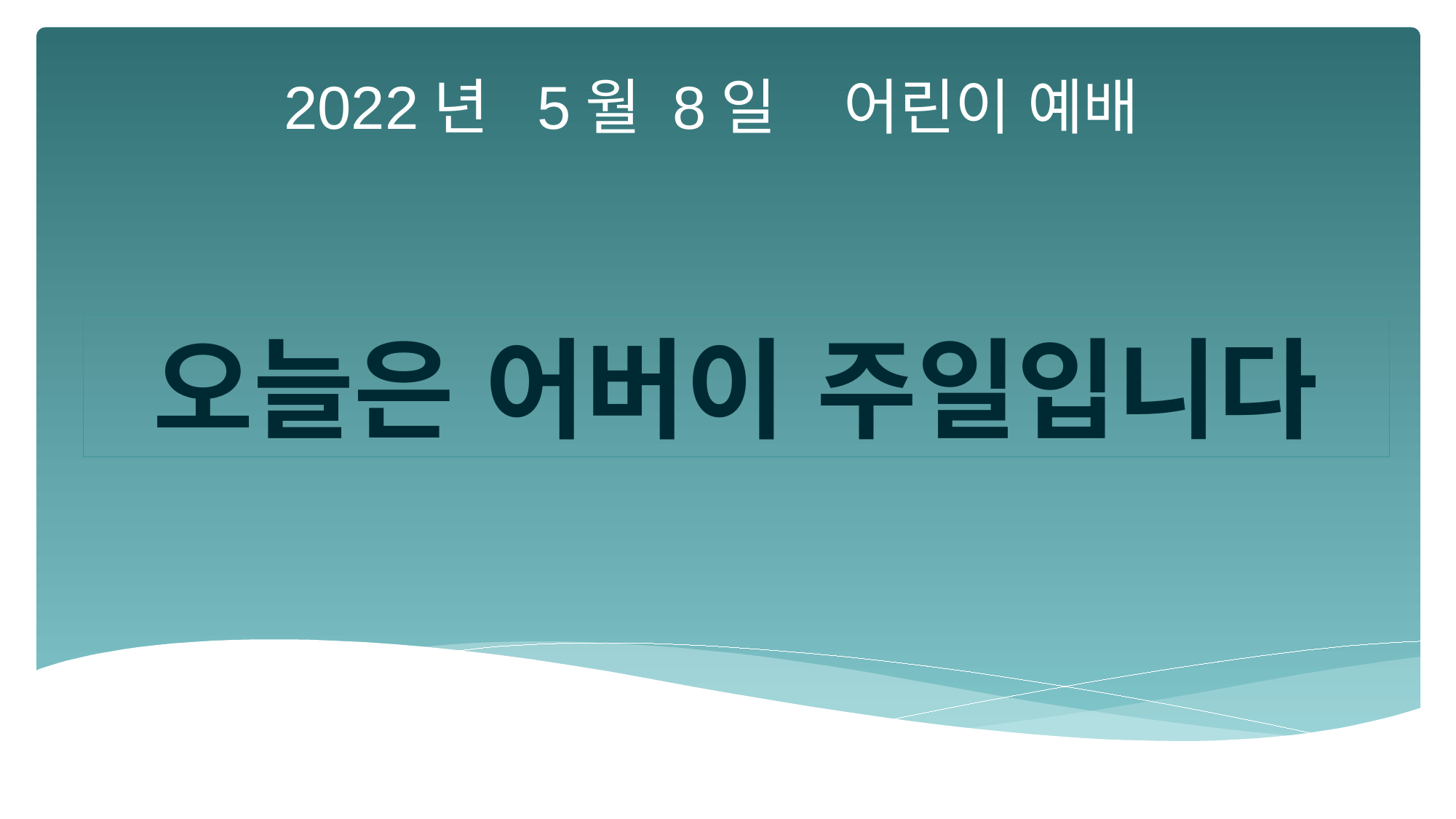

2022년  5월 8일    어린이 예배
오늘은 어버이 주일입니다